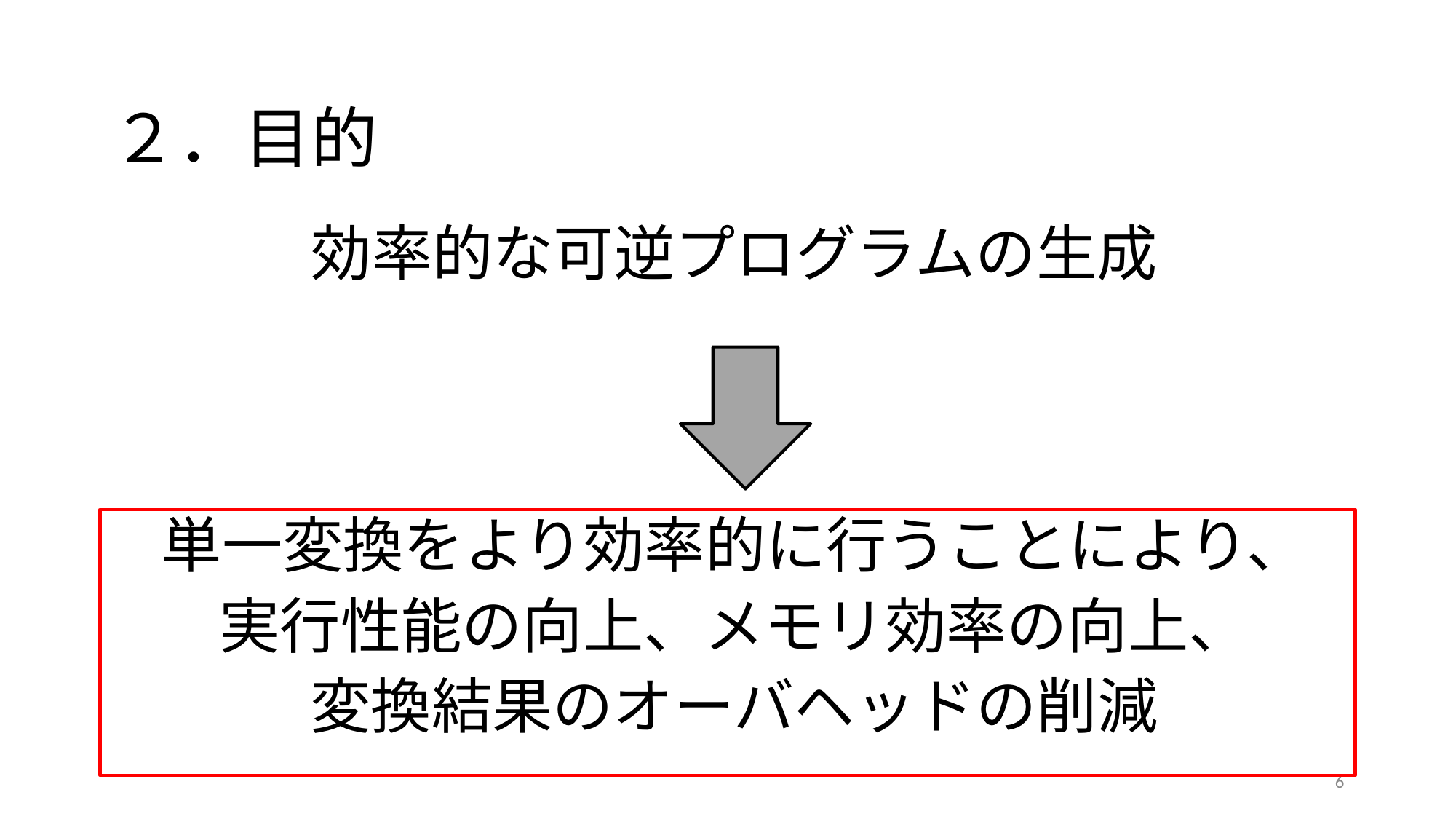

# ２．目的
効率的な可逆プログラムの生成

単一変換をより効率的に行うことにより、
実行性能の向上、メモリ効率の向上、
変換結果のオーバヘッドの削減

6